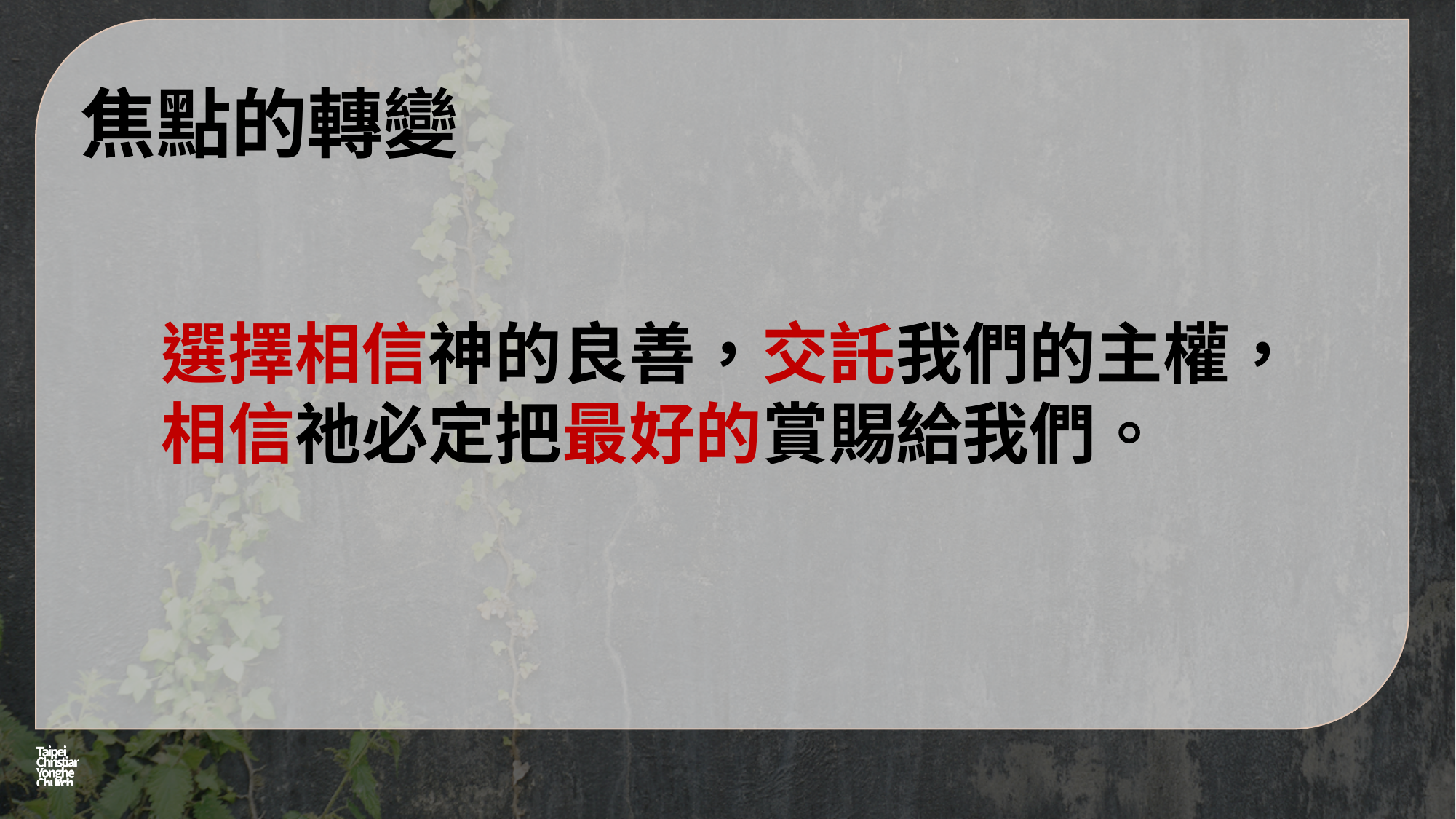

焦點的轉變
選擇相信神的良善，交託我們的主權，相信祂必定把最好的賞賜給我們。